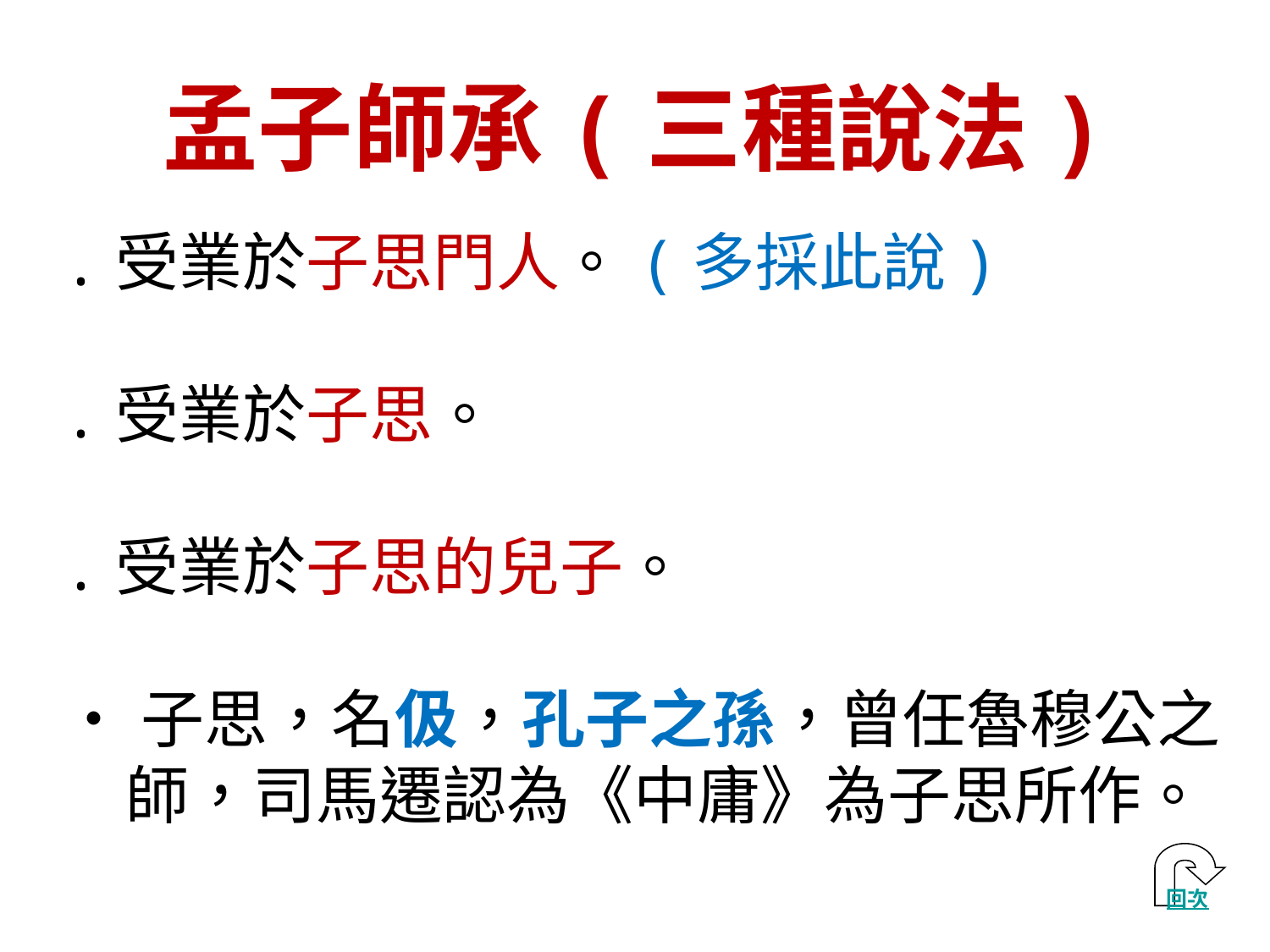

# 孟子師承(三種說法)
.受業於子思門人。(多採此說)

.受業於子思。

.受業於子思的兒子。

‧子思，名伋，孔子之孫，曾任魯穆公之
　師，司馬遷認為《中庸》為子思所作。
   回次